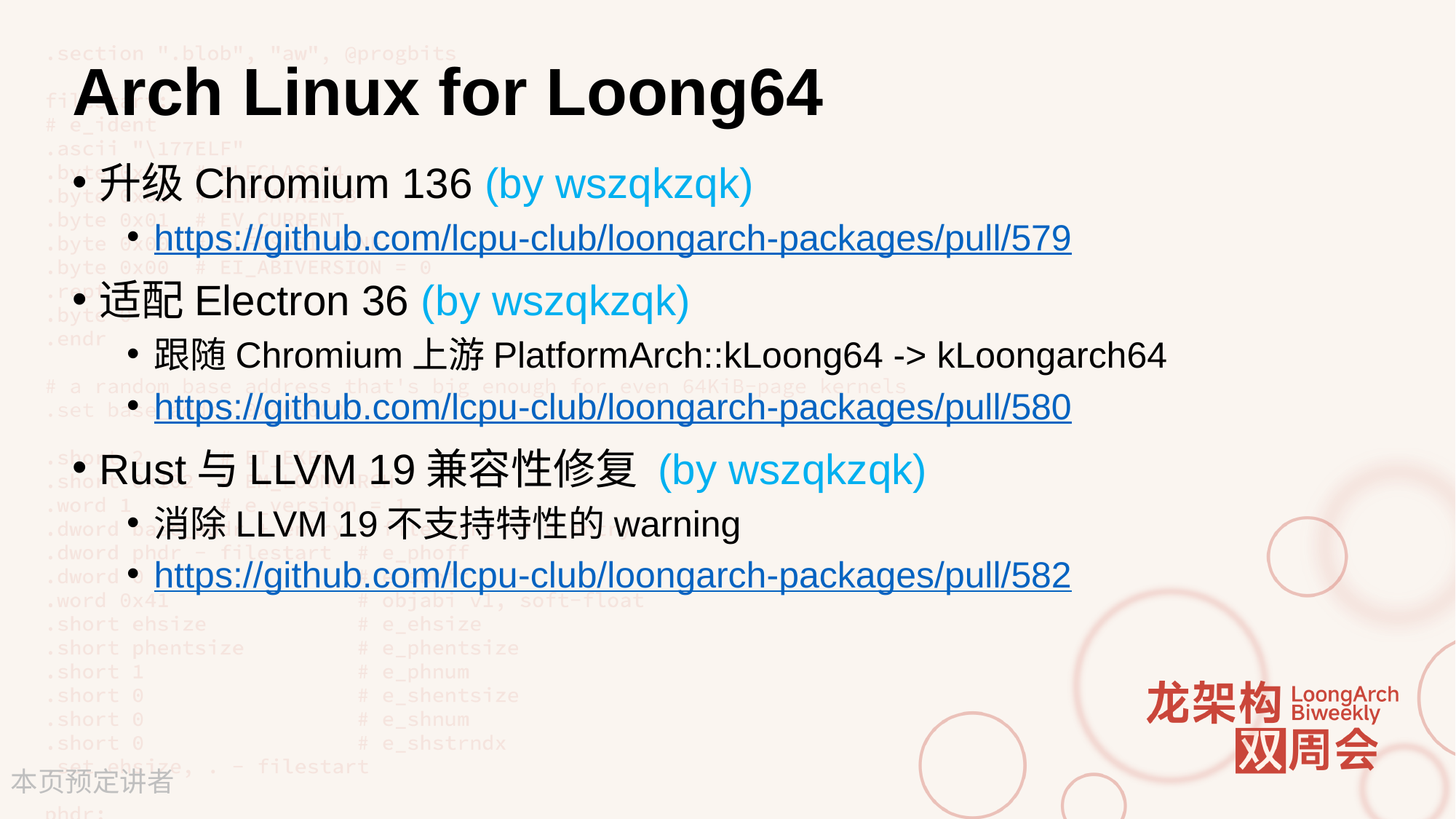

# Arch Linux for Loong64
升级Chromium 136 (by wszqkzqk)
https://github.com/lcpu-club/loongarch-packages/pull/579
适配Electron 36 (by wszqkzqk)
跟随Chromium上游PlatformArch::kLoong64 -> kLoongarch64
https://github.com/lcpu-club/loongarch-packages/pull/580
Rust与LLVM 19兼容性修复 (by wszqkzqk)
消除LLVM 19不支持特性的warning
https://github.com/lcpu-club/loongarch-packages/pull/582